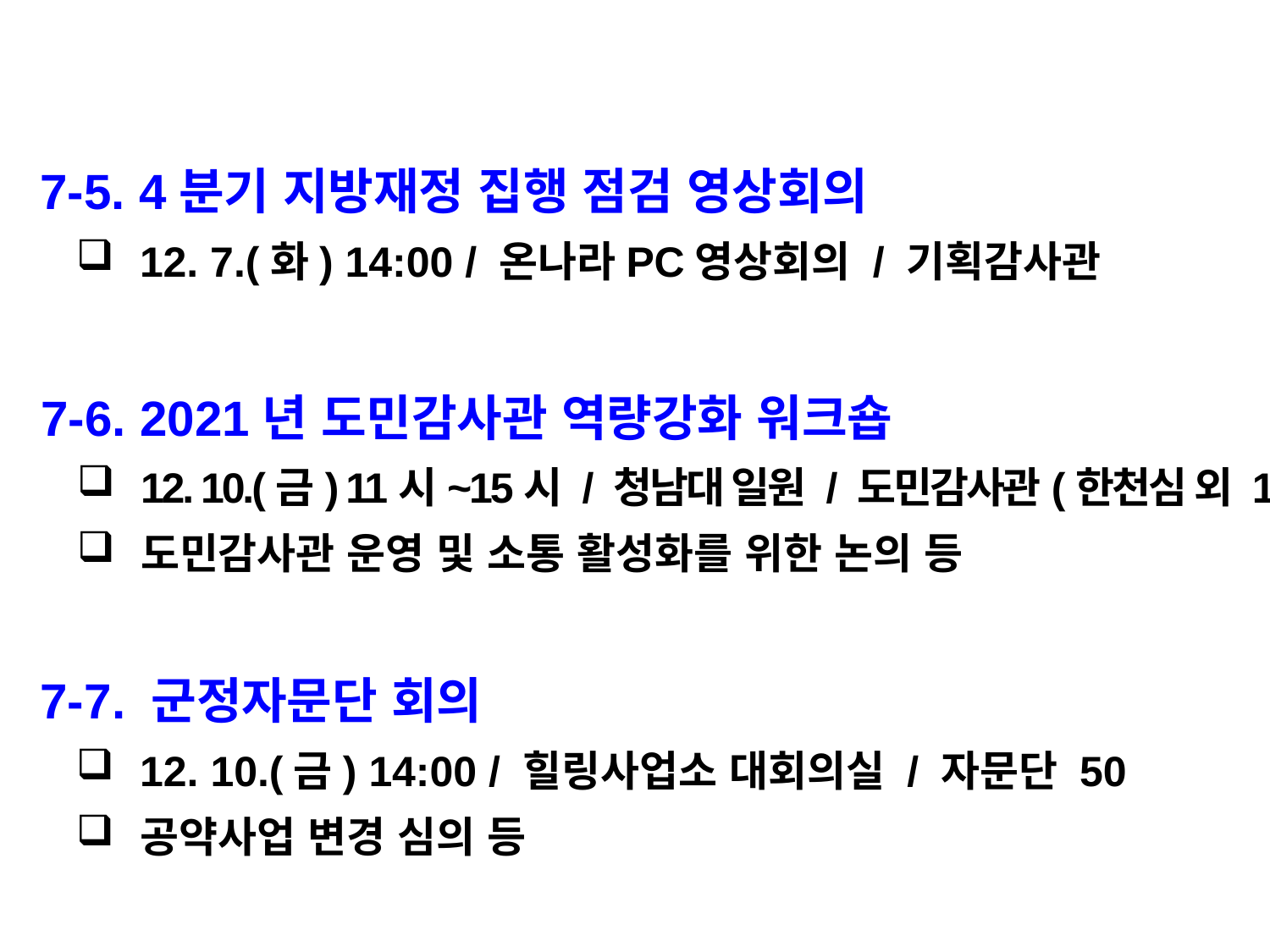

7-5. 4분기 지방재정 집행 점검 영상회의
12. 7.(화) 14:00 / 온나라PC영상회의 / 기획감사관

  7-6. 2021년 도민감사관 역량강화 워크숍
12. 10.(금) 11시~15시 / 청남대 일원 / 도민감사관(한천심 외 1명)
도민감사관 운영 및 소통 활성화를 위한 논의 등
  7-7. 군정자문단 회의
12. 10.(금) 14:00 / 힐링사업소 대회의실 / 자문단 50
공약사업 변경 심의 등